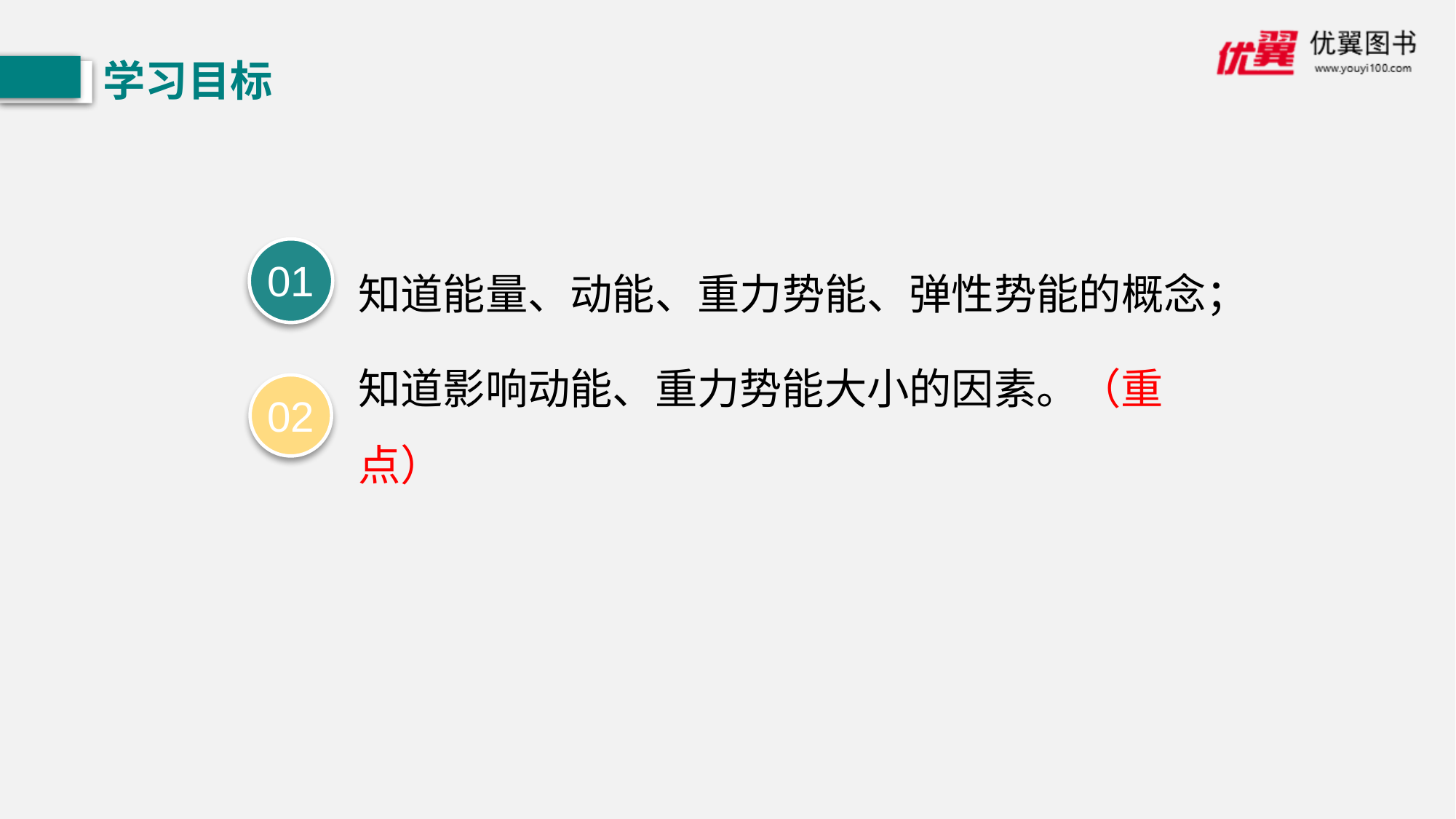

学习目标

01
知道能量、动能、重力势能、弹性势能的概念；

知道影响动能、重力势能大小的因素。（重点）

02